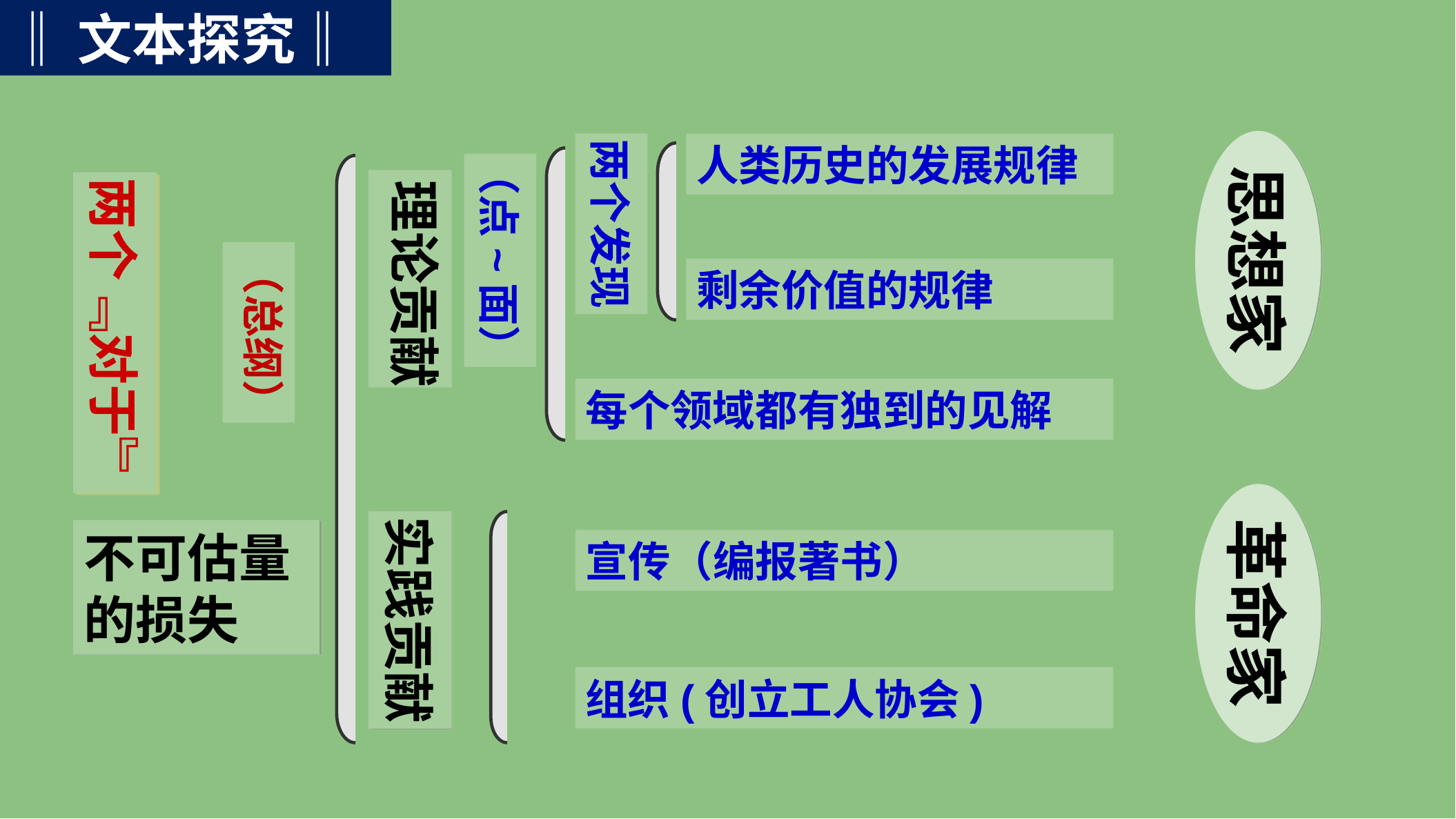

‖文本探究‖
思想家
人类历史的发展规律
两个发现

（点~面）

理论贡献
两个﹃对于﹄
（总纲）
剩余价值的规律
每个领域都有独到的见解
革命家
实践贡献

不可估量的损失
宣传（编报著书）
组织(创立工人协会)